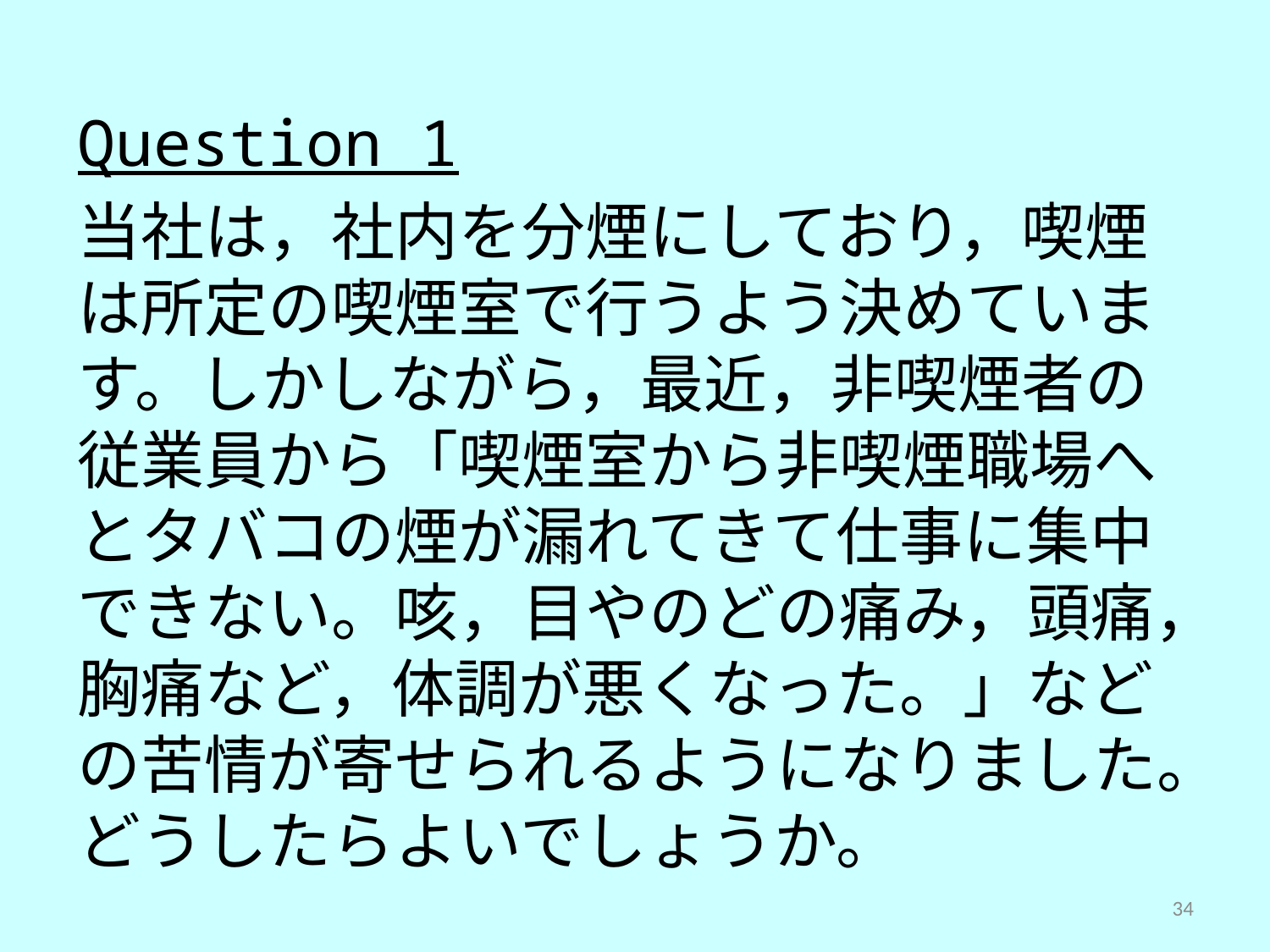

Question 1
当社は，社内を分煙にしており，喫煙は所定の喫煙室で行うよう決めています。しかしながら，最近，非喫煙者の従業員から「喫煙室から非喫煙職場へとタバコの煙が漏れてきて仕事に集中できない。咳，目やのどの痛み，頭痛，胸痛など，体調が悪くなった。」などの苦情が寄せられるようになりました。どうしたらよいでしょうか。

34